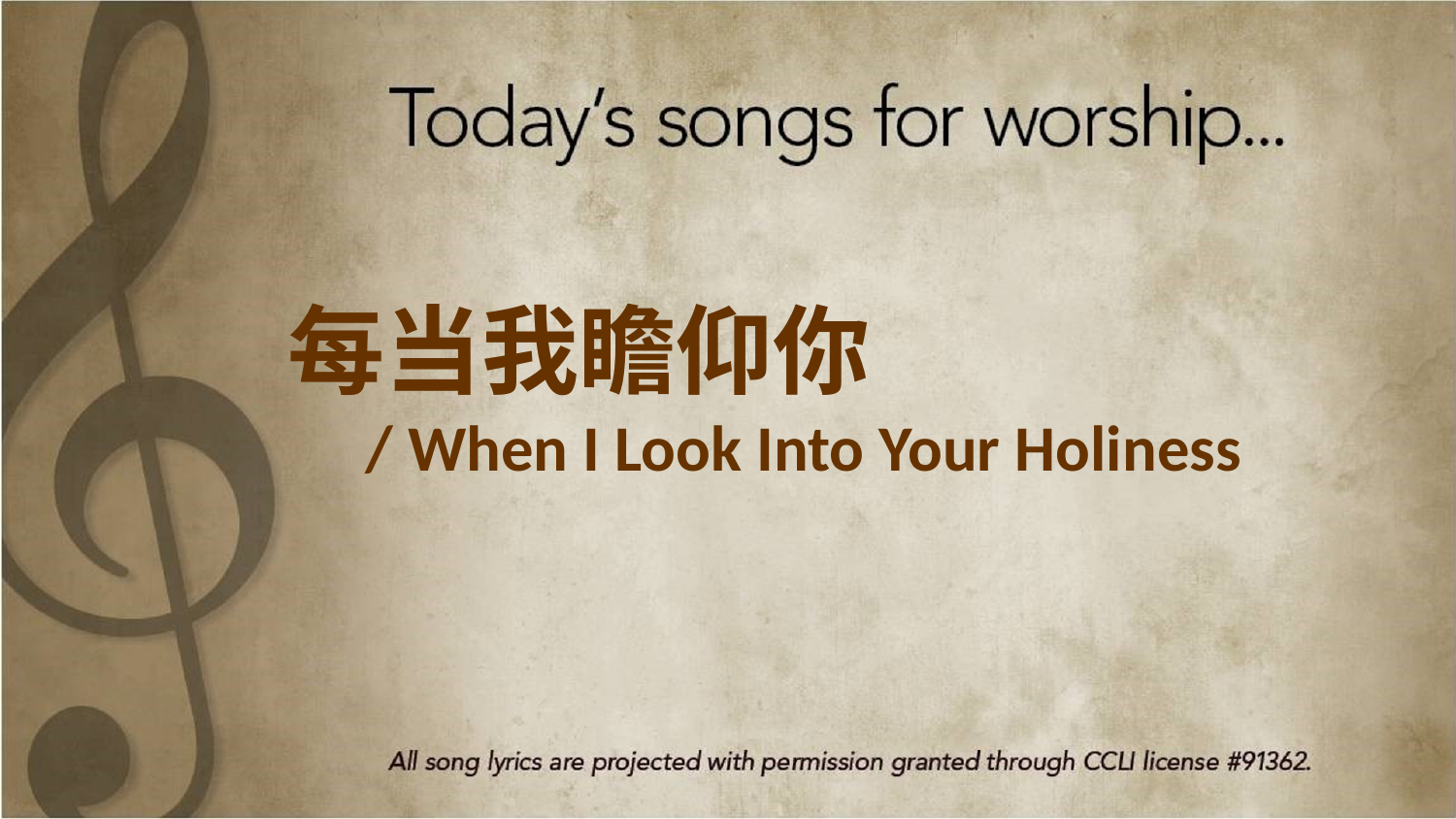

每当我瞻仰你
/ When I Look Into Your Holiness